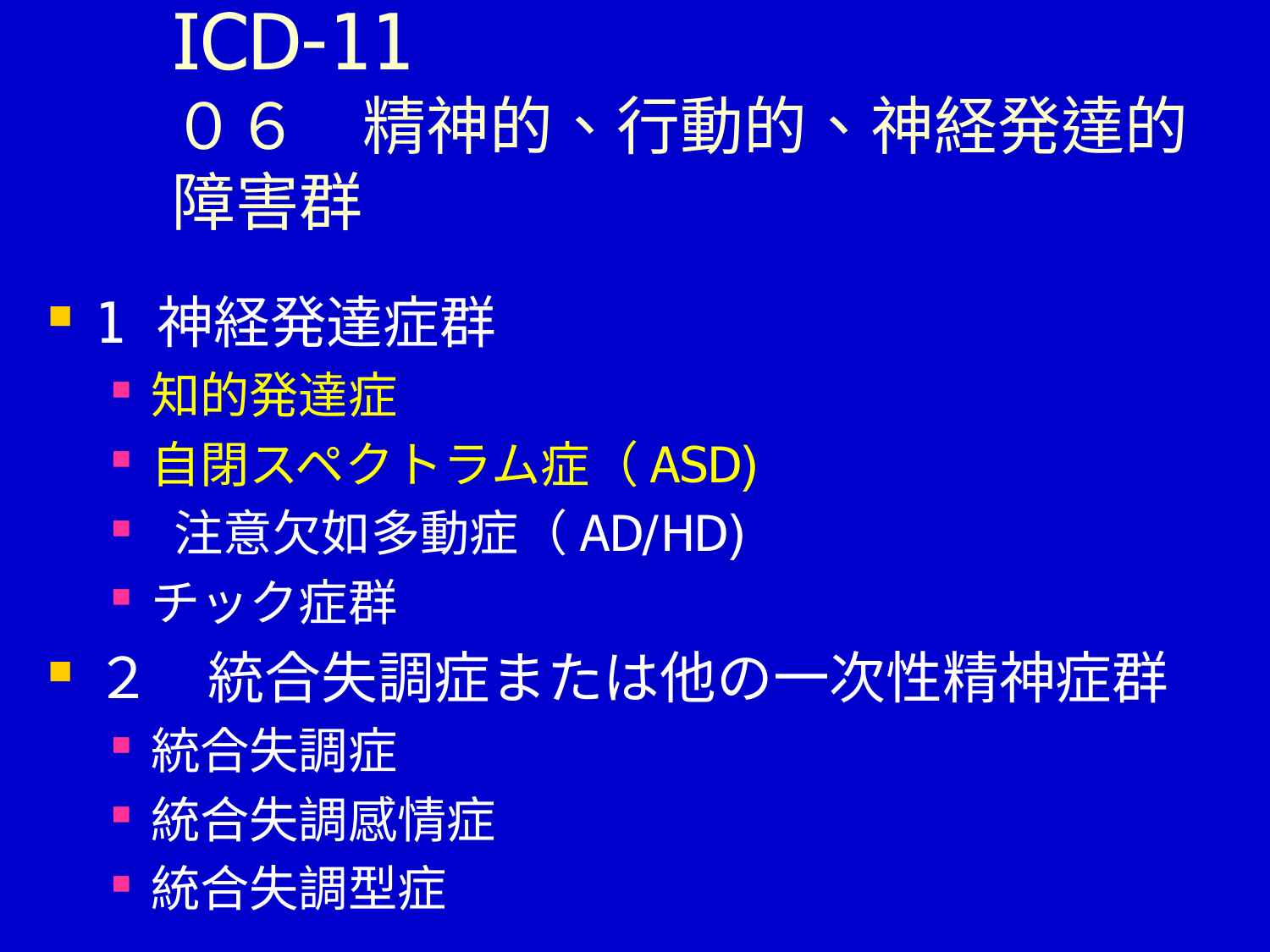

# ICD-11 ０６　精神的、行動的、神経発達的障害群
1 神経発達症群
知的発達症
自閉スペクトラム症（ASD)
 注意欠如多動症（AD/HD)
チック症群
２　統合失調症または他の一次性精神症群
統合失調症
統合失調感情症
統合失調型症